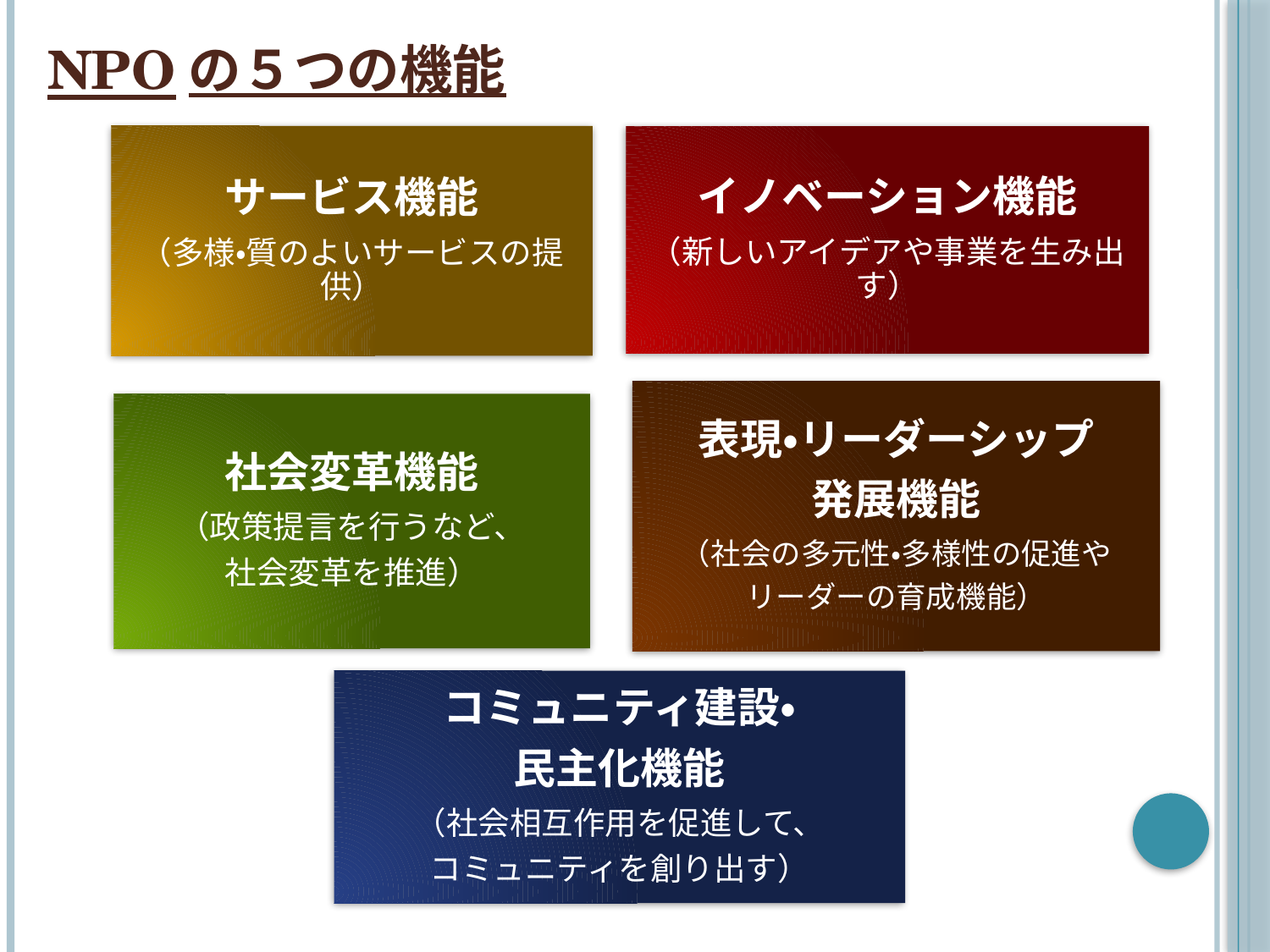

# NPOの５つの機能
サービス機能
（多様・質のよいサービスの提供）
イノベーション機能
（新しいアイデアや事業を生み出す）
社会変革機能
（政策提言を行うなど、
社会変革を推進）
表現・リーダーシップ
発展機能
（社会の多元性・多様性の促進や
リーダーの育成機能）
コミュニティ建設・
民主化機能
（社会相互作用を促進して、
コミュニティを創り出す）